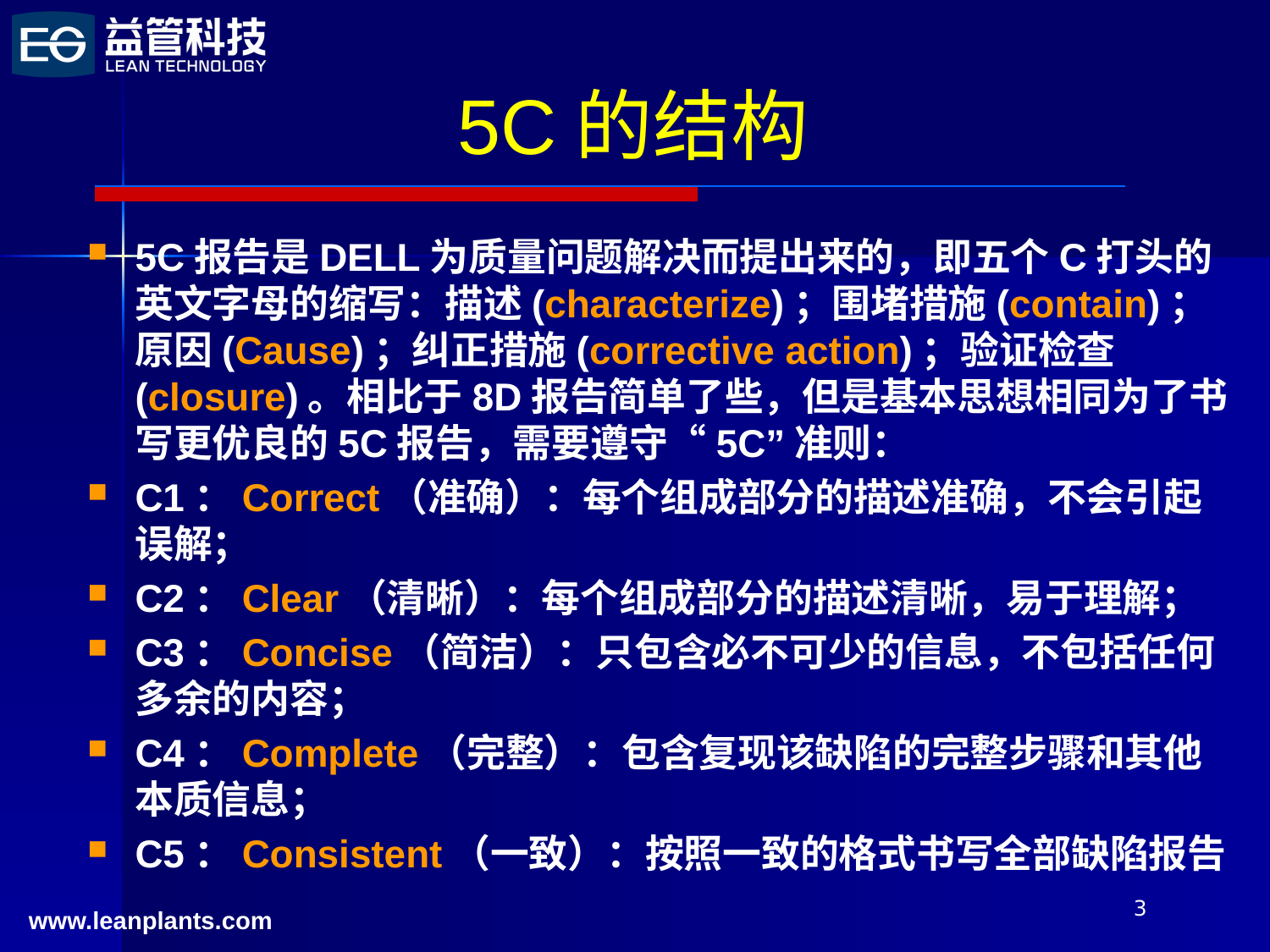

# 5C的结构
5C报告是DELL为质量问题解决而提出来的，即五个C打头的英文字母的缩写：描述(characterize)；围堵措施(contain)；原因(Cause)；纠正措施(corrective action)；验证检查(closure)。相比于8D报告简单了些，但是基本思想相同为了书写更优良的5C报告，需要遵守“5C”准则：
C1：Correct（准确）：每个组成部分的描述准确，不会引起误解；
C2：Clear（清晰）：每个组成部分的描述清晰，易于理解；
C3：Concise（简洁）：只包含必不可少的信息，不包括任何多余的内容；
C4：Complete（完整）：包含复现该缺陷的完整步骤和其他本质信息；
C5：Consistent（一致）：按照一致的格式书写全部缺陷报告

3